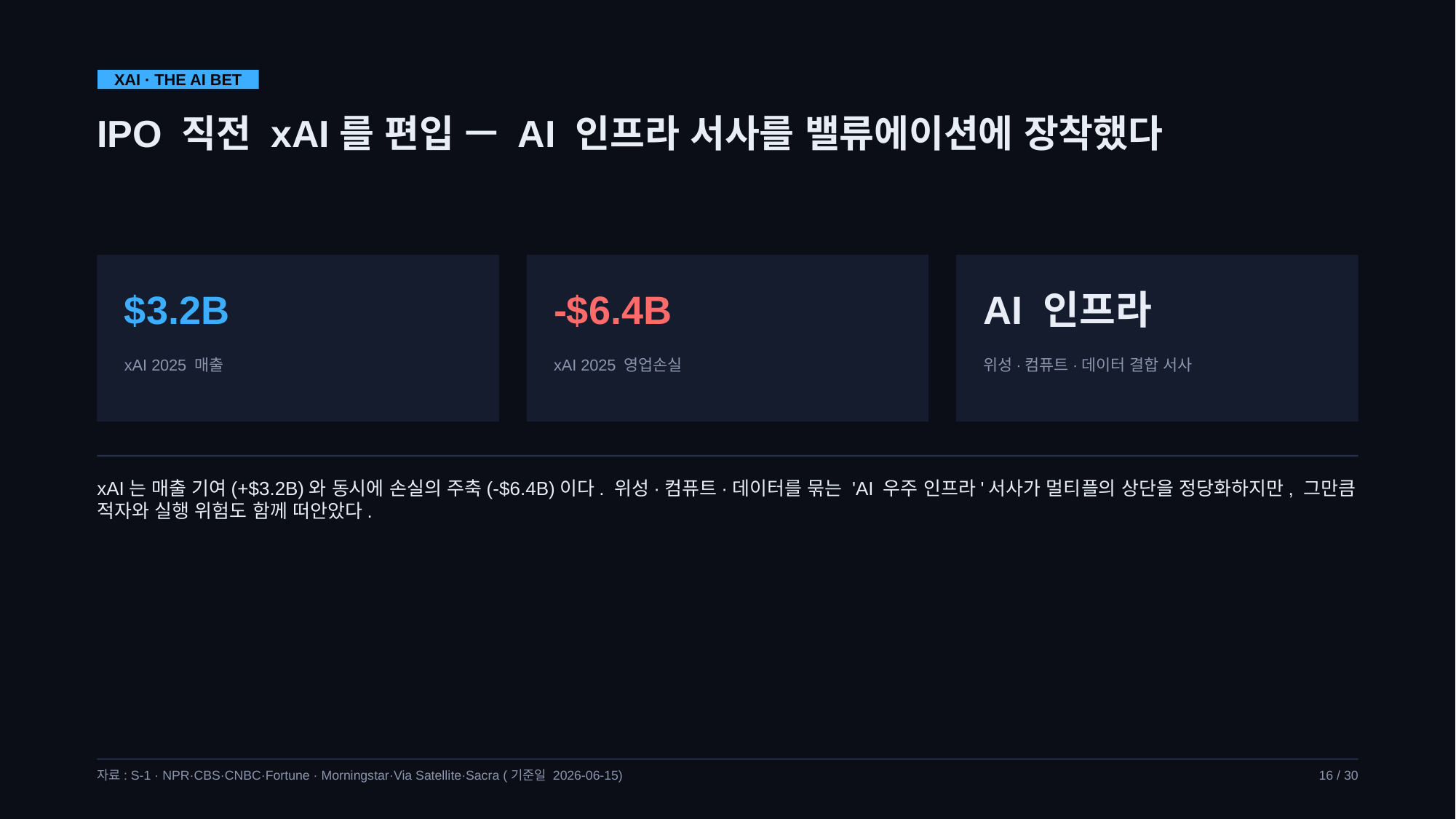

XAI · THE AI BET
IPO 직전 xAI를 편입 — AI 인프라 서사를 밸류에이션에 장착했다

$3.2B
-$6.4B
AI 인프라
xAI 2025 매출
xAI 2025 영업손실
위성·컴퓨트·데이터 결합 서사

xAI는 매출 기여(+$3.2B)와 동시에 손실의 주축(-$6.4B)이다. 위성·컴퓨트·데이터를 묶는 'AI 우주 인프라'서사가 멀티플의 상단을 정당화하지만, 그만큼 적자와 실행 위험도 함께 떠안았다.

자료: S-1 · NPR·CBS·CNBC·Fortune · Morningstar·Via Satellite·Sacra (기준일 2026-06-15)
16 / 30